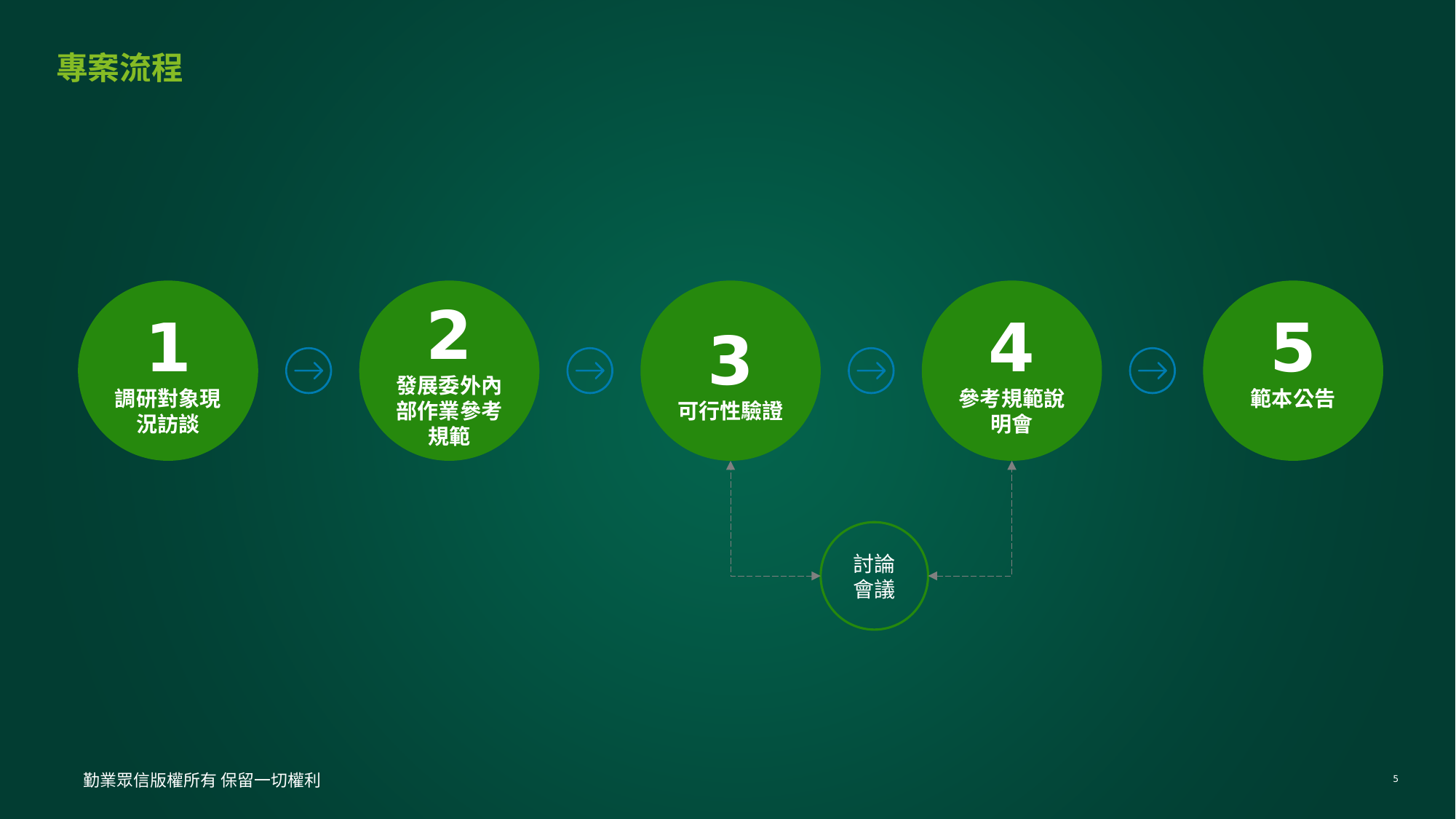

# 專案流程

1
調研對象現況訪談
2
發展委外內部作業參考規範
3
可行性驗證
4
參考規範說明會
5
範本公告

討論
會議